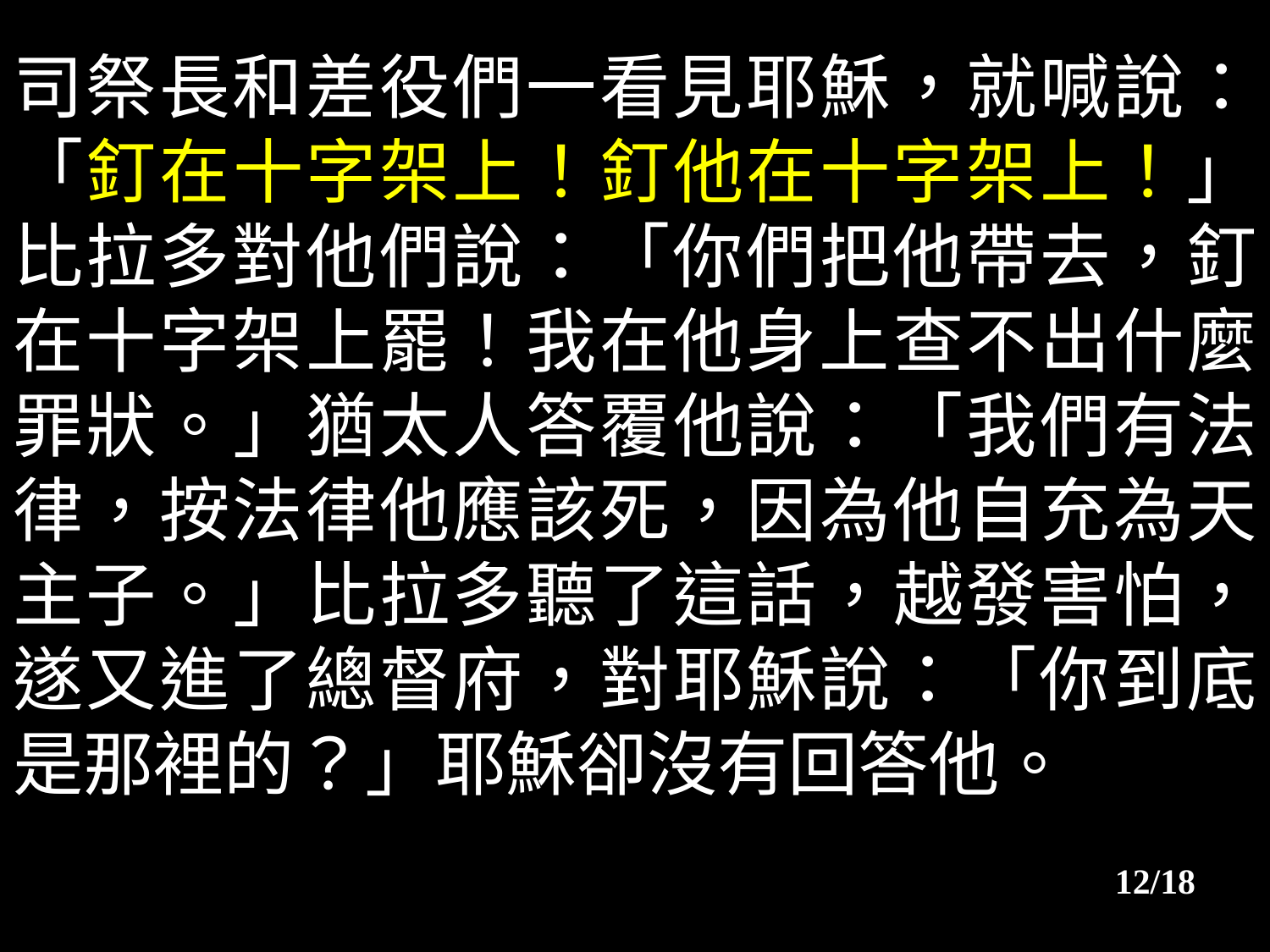

司祭長和差役們一看見耶穌，就喊說：「釘在十字架上！釘他在十字架上！」比拉多對他們說：「你們把他帶去，釘在十字架上罷！我在他身上查不出什麼罪狀。」猶太人答覆他說：「我們有法律，按法律他應該死，因為他自充為天主子。」比拉多聽了這話，越發害怕，遂又進了總督府，對耶穌說：「你到底是那裡的？」耶穌卻沒有回答他。
12/18